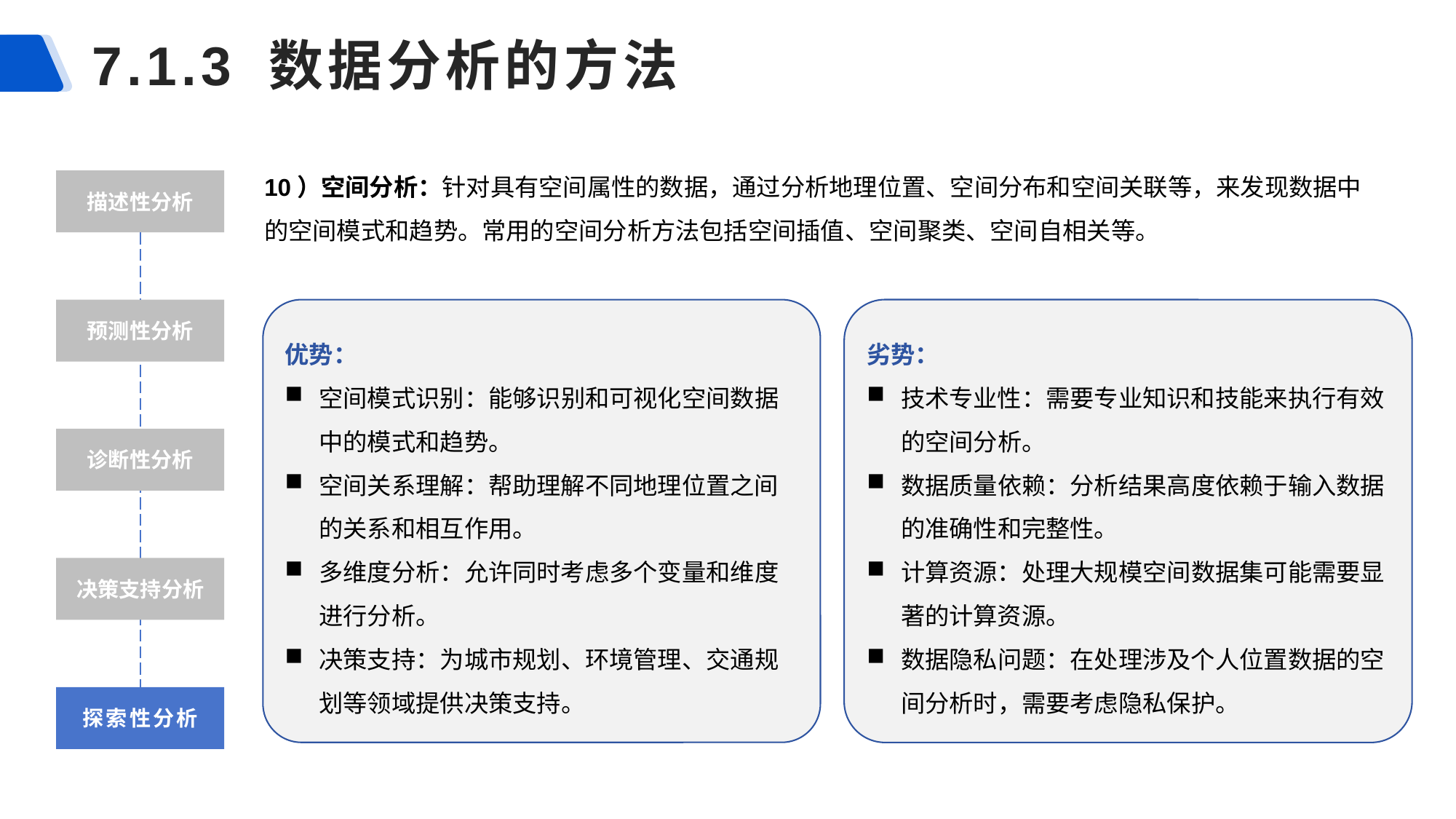

# 7.1.3 数据分析的方法
10）空间分析：针对具有空间属性的数据，通过分析地理位置、空间分布和空间关联等，来发现数据中的空间模式和趋势。常用的空间分析方法包括空间插值、空间聚类、空间自相关等。
描述性分析
预测性分析
优势：
空间模式识别：能够识别和可视化空间数据中的模式和趋势。
空间关系理解：帮助理解不同地理位置之间的关系和相互作用。
多维度分析：允许同时考虑多个变量和维度进行分析。
决策支持：为城市规划、环境管理、交通规划等领域提供决策支持。
劣势：
技术专业性：需要专业知识和技能来执行有效的空间分析。
数据质量依赖：分析结果高度依赖于输入数据的准确性和完整性。
计算资源：处理大规模空间数据集可能需要显著的计算资源。
数据隐私问题：在处理涉及个人位置数据的空间分析时，需要考虑隐私保护。
诊断性分析
决策支持分析
探索性分析